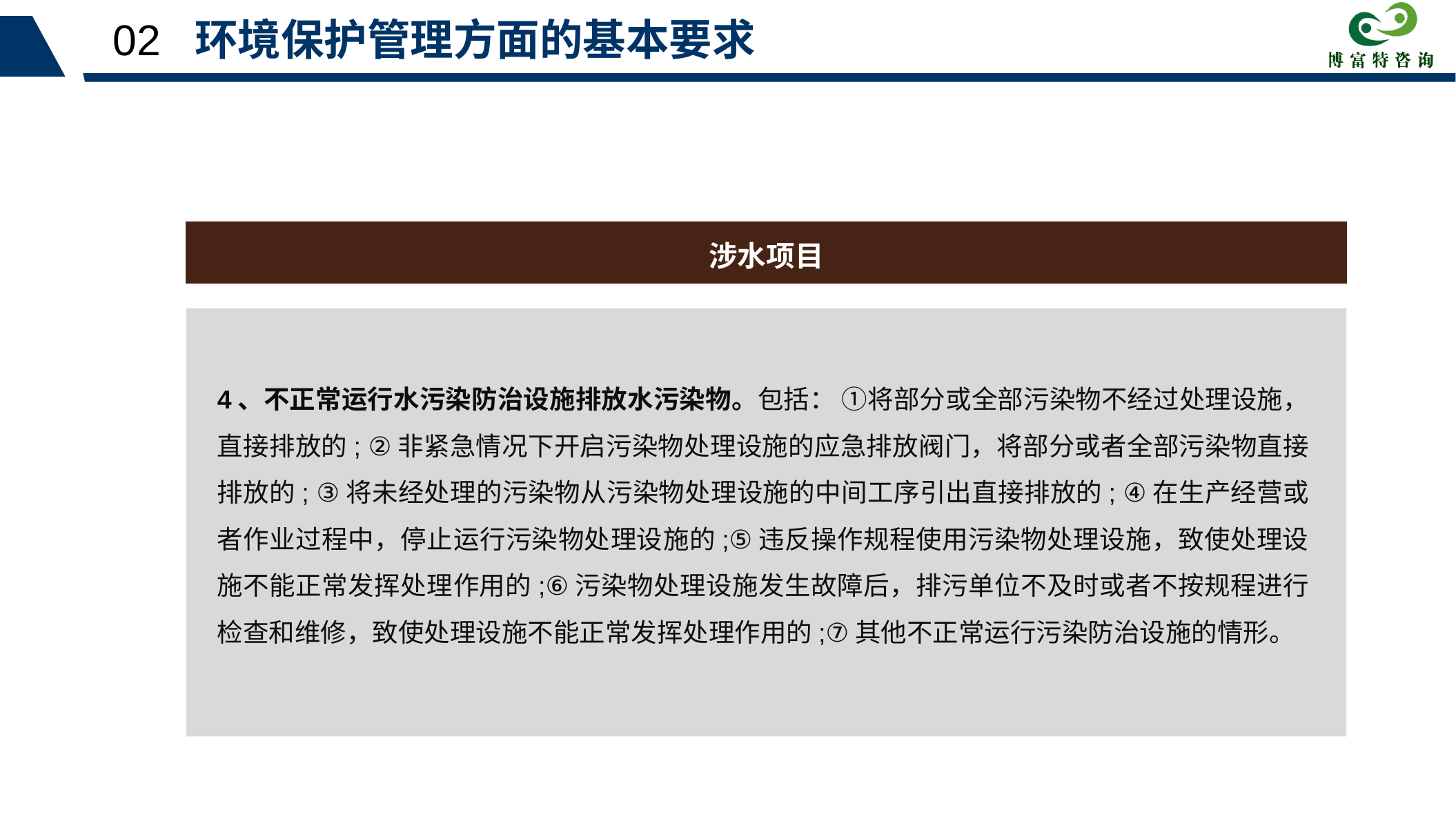

02  环境保护管理方面的基本要求

涉水项目

4、不正常运行水污染防治设施排放水污染物。包括： ①将部分或全部污染物不经过处理设施，直接排放的; ②非紧急情况下开启污染物处理设施的应急排放阀门，将部分或者全部污染物直接排放的; ③将未经处理的污染物从污染物处理设施的中间工序引出直接排放的; ④在生产经营或者作业过程中，停止运行污染物处理设施的;⑤违反操作规程使用污染物处理设施，致使处理设施不能正常发挥处理作用的;⑥污染物处理设施发生故障后，排污单位不及时或者不按规程进行检查和维修，致使处理设施不能正常发挥处理作用的;⑦其他不正常运行污染防治设施的情形。